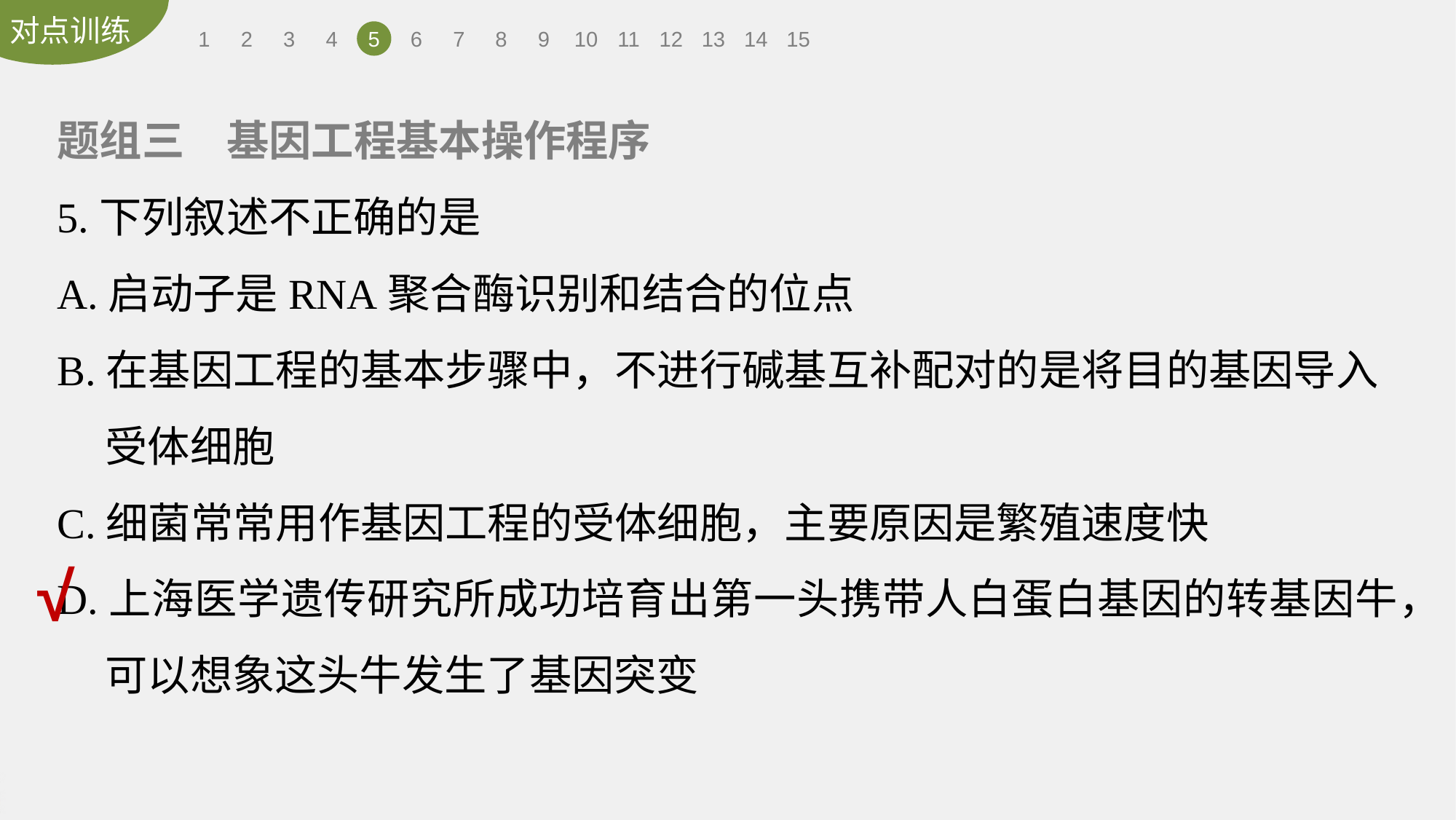

1
2
3
4
5
6
7
8
9
10
11
12
13
14
15
题组三　基因工程基本操作程序
5.下列叙述不正确的是
A.启动子是RNA聚合酶识别和结合的位点
B.在基因工程的基本步骤中，不进行碱基互补配对的是将目的基因导入
    受体细胞
C.细菌常常用作基因工程的受体细胞，主要原因是繁殖速度快
D.上海医学遗传研究所成功培育出第一头携带人白蛋白基因的转基因牛，
    可以想象这头牛发生了基因突变
√